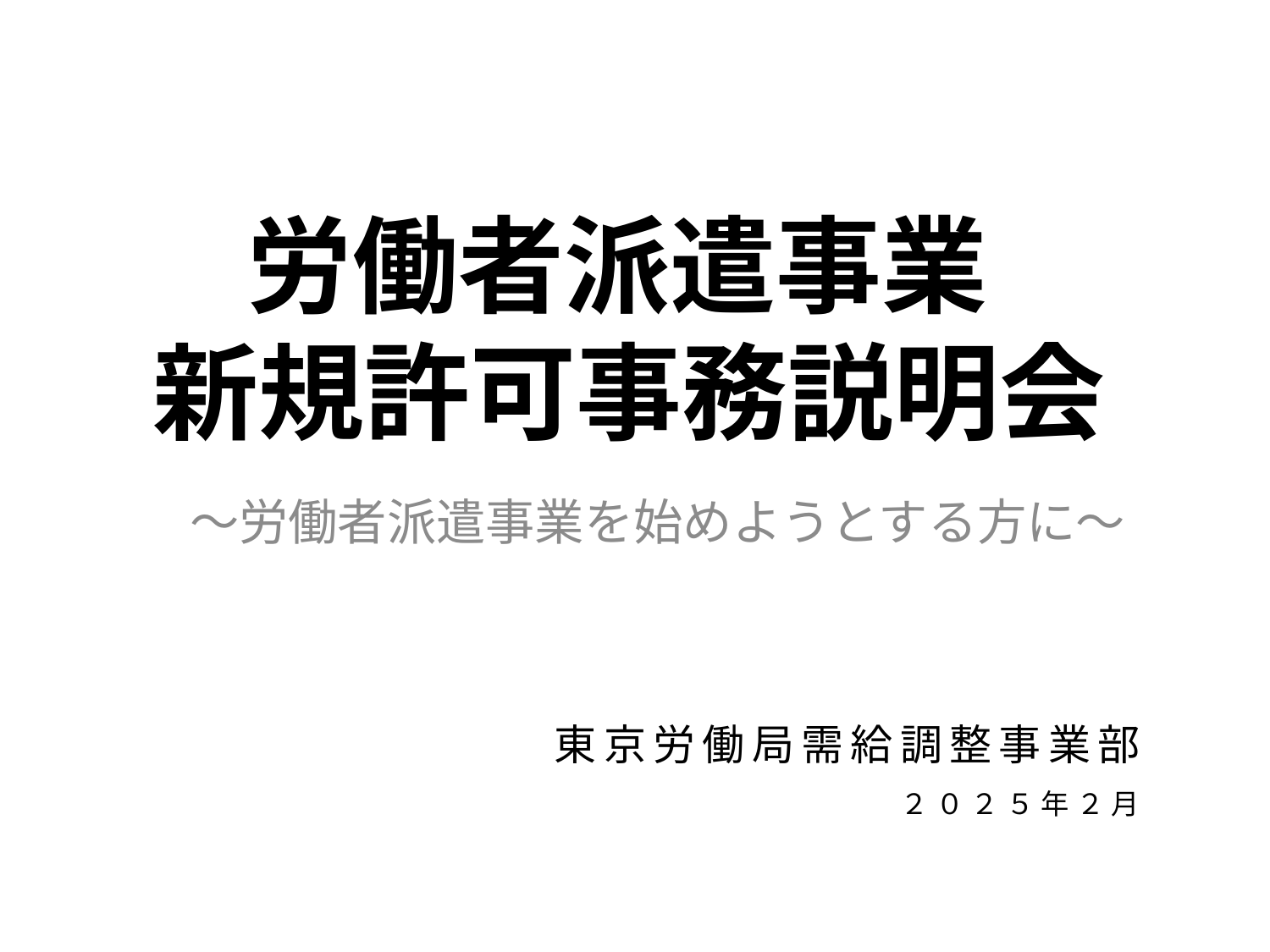

# 労働者派遣事業 新規許可事務説明会
～労働者派遣事業を始めようとする方に～
東京労働局需給調整事業部
２０２５年２月